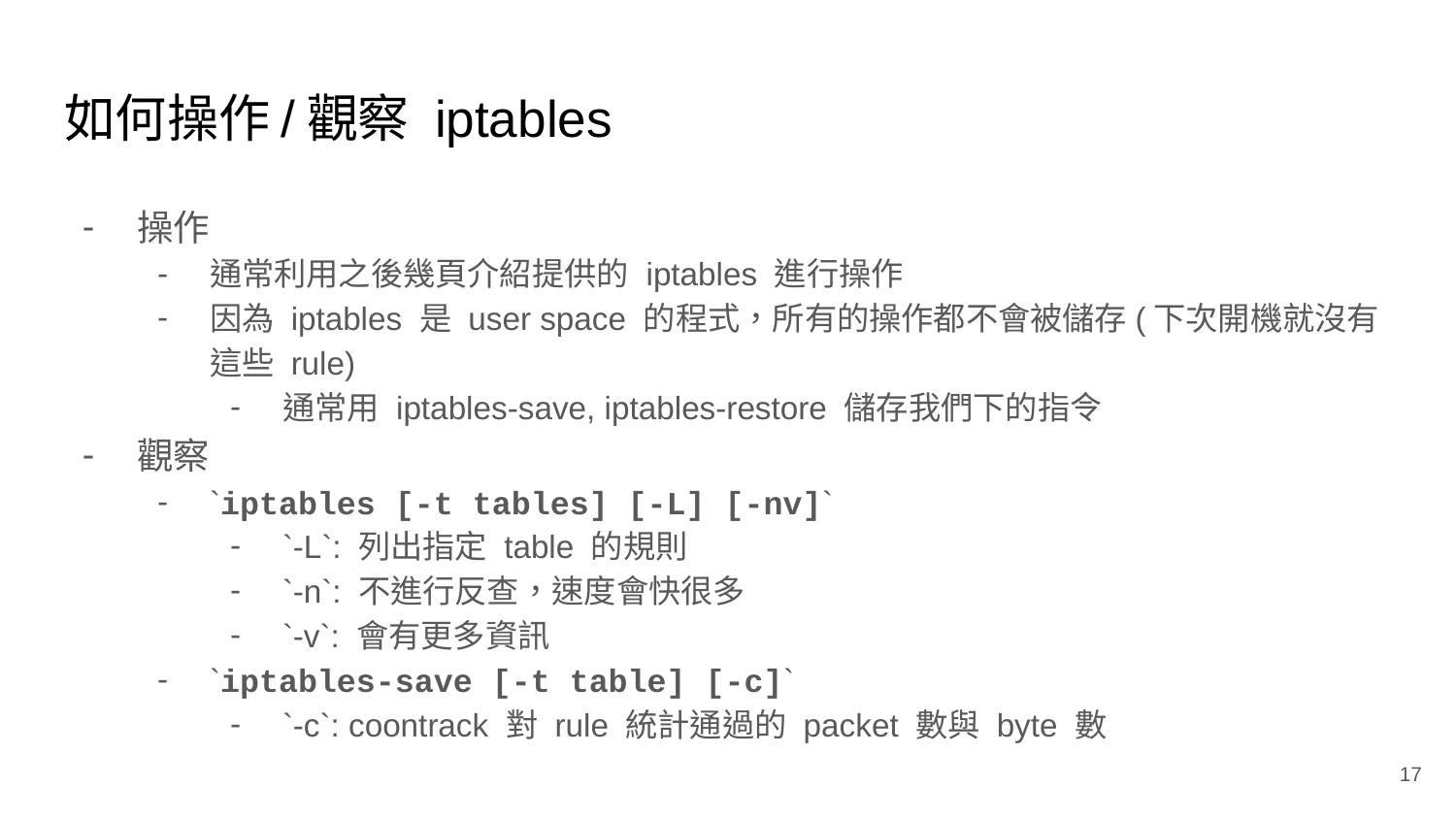

# 如何操作/觀察 iptables
操作
通常利用之後幾頁介紹提供的 iptables 進行操作
因為 iptables 是 user space 的程式，所有的操作都不會被儲存(下次開機就沒有這些 rule)
通常用 iptables-save, iptables-restore 儲存我們下的指令
觀察
`iptables [-t tables] [-L] [-nv]`
`-L`: 列出指定 table 的規則
`-n`: 不進行反查，速度會快很多
`-v`: 會有更多資訊
`iptables-save [-t table] [-c]`
`-c`: coontrack 對 rule 統計通過的 packet 數與 byte 數
17